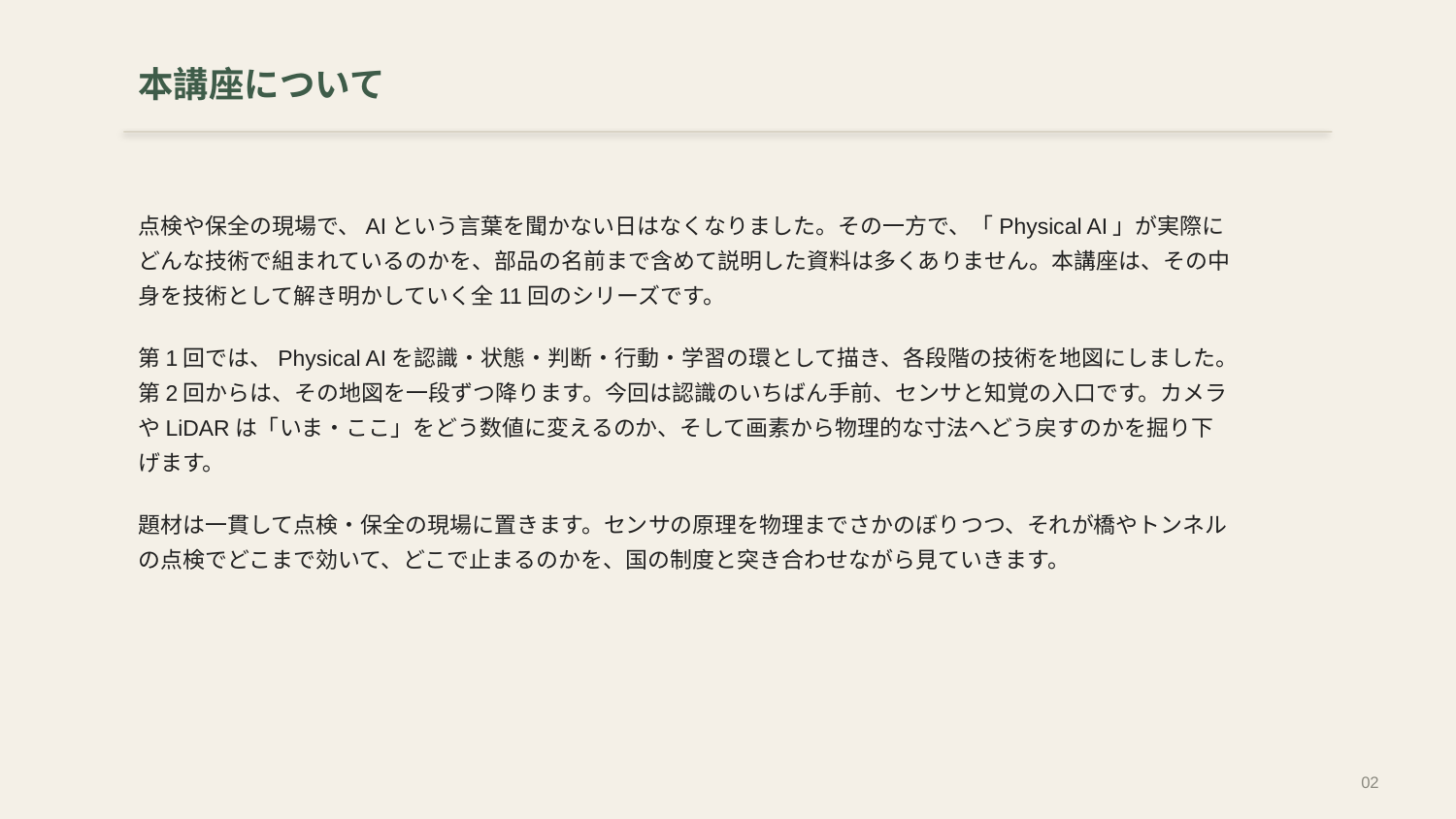

本講座について

点検や保全の現場で、AIという言葉を聞かない日はなくなりました。その一方で、「Physical AI」が実際にどんな技術で組まれているのかを、部品の名前まで含めて説明した資料は多くありません。本講座は、その中身を技術として解き明かしていく全11回のシリーズです。
第1回では、Physical AIを認識・状態・判断・行動・学習の環として描き、各段階の技術を地図にしました。第2回からは、その地図を一段ずつ降ります。今回は認識のいちばん手前、センサと知覚の入口です。カメラやLiDARは「いま・ここ」をどう数値に変えるのか、そして画素から物理的な寸法へどう戻すのかを掘り下げます。
題材は一貫して点検・保全の現場に置きます。センサの原理を物理までさかのぼりつつ、それが橋やトンネルの点検でどこまで効いて、どこで止まるのかを、国の制度と突き合わせながら見ていきます。
02